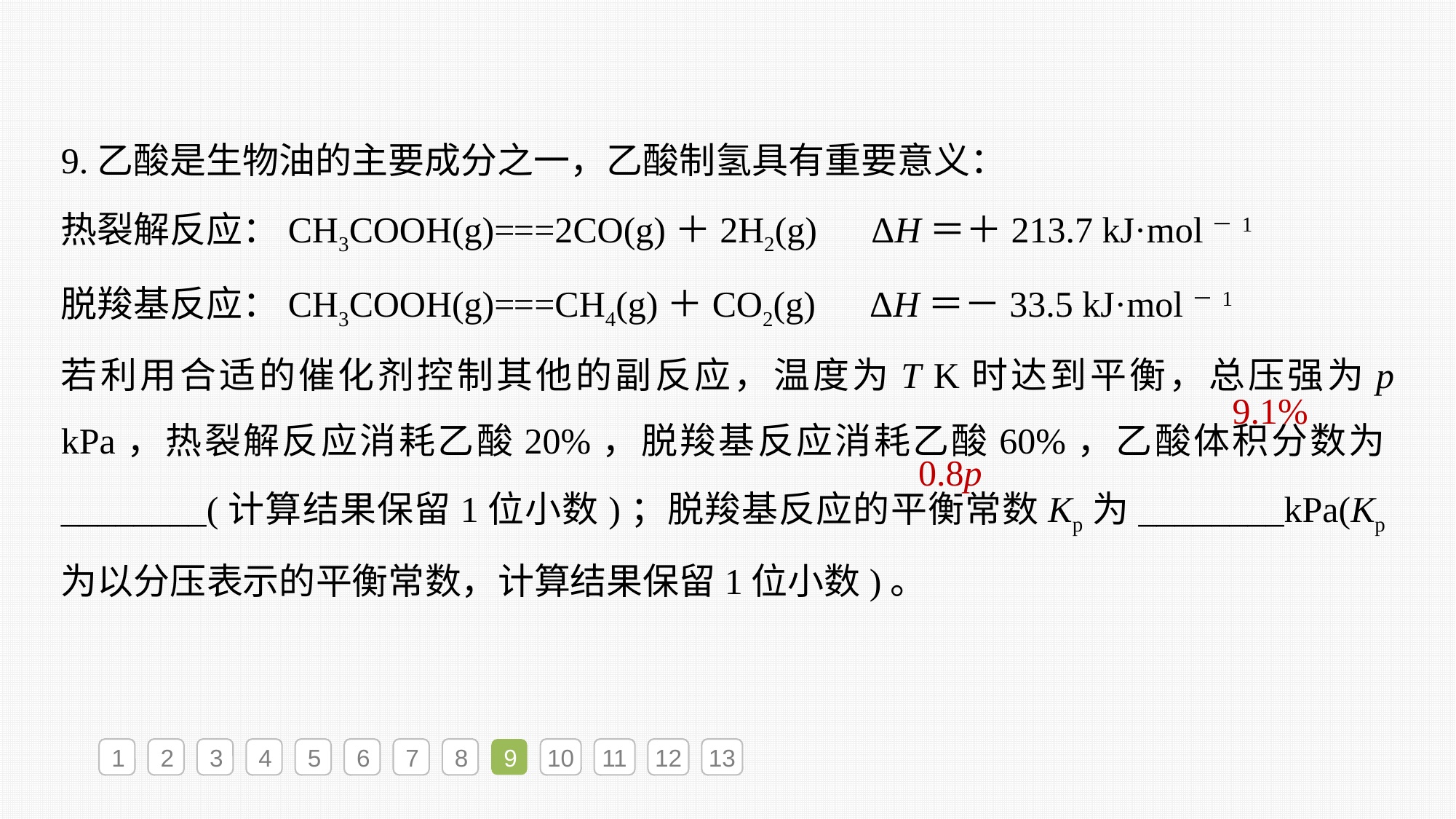

9.乙酸是生物油的主要成分之一，乙酸制氢具有重要意义：
热裂解反应：CH3COOH(g)===2CO(g)＋2H2(g)　ΔH＝＋213.7 kJ·mol－1
脱羧基反应：CH3COOH(g)===CH4(g)＋CO2(g)　ΔH＝－33.5 kJ·mol－1
若利用合适的催化剂控制其他的副反应，温度为T K时达到平衡，总压强为p kPa，热裂解反应消耗乙酸20%，脱羧基反应消耗乙酸60%，乙酸体积分数为________(计算结果保留1位小数)；脱羧基反应的平衡常数Kp为________kPa(Kp为以分压表示的平衡常数，计算结果保留1位小数)。
9.1%
0.8p
1
2
3
4
5
6
7
8
9
10
11
12
13